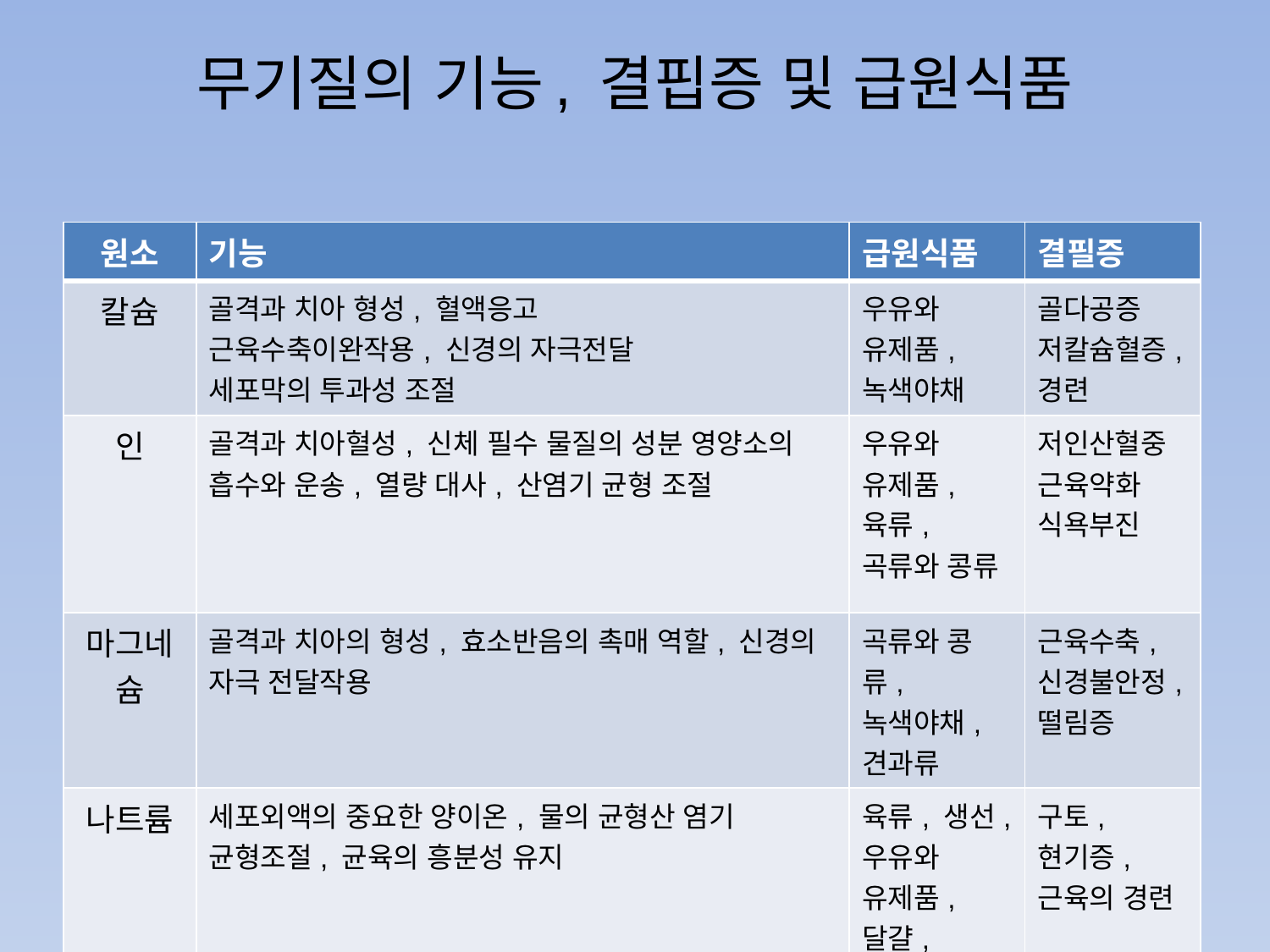

# 무기질의 기능, 결핍증 및 급원식품
| 원소 | 기능 | 급원식품 | 결필증 |
| --- | --- | --- | --- |
| 칼슘 | 골격과 치아 형성, 혈액응고 근육수축이완작용, 신경의 자극전달 세포막의 투과성 조절 | 우유와 유제품, 녹색야채 | 골다공증 저칼슘혈증, 경련 |
| 인 | 골격과 치아혈성, 신체 필수 물질의 성분 영양소의 흡수와 운송, 열량 대사, 산염기 균형 조절 | 우유와 유제품, 육류, 곡류와 콩류 | 저인산혈중 근육약화 식욕부진 |
| 마그네슘 | 골격과 치아의 형성, 효소반음의 촉매 역할, 신경의 자극 전달작용 | 곡류와 콩류, 녹색야채, 견과류 | 근육수축, 신경불안정, 떨림증 |
| 나트륨 | 세포외액의 중요한 양이온, 물의 균형산 염기 균형조절, 균육의 흥분성 유지 | 육류, 생선, 우유와 유제품, 달걀, 베이킹소다와 파우더 | 구토, 현기증, 근육의 경련 |
| 칼륨 | 세포외액의 중요한 양이온, 물의 균형산 염기 균형조절, 근육의 흥분성 유지 | 곡류와 콩류, 육류, 과일 | 구토, 근육의 약화, 급한 심장박동 |
| 염소 | 세포외액의 중요한 음이온물의 균형과 삼투압 조저절 산 염기 균형조절 효소의 활성 | 식염 | 구토, 설사 |
| 황 | 세포단백질의 구성, 해독작용 고열량 황결합 형성 | 밀의 배아, 콩류, 육류, 달걀, 조개 | 사람에게서는 발견되지 않음 |